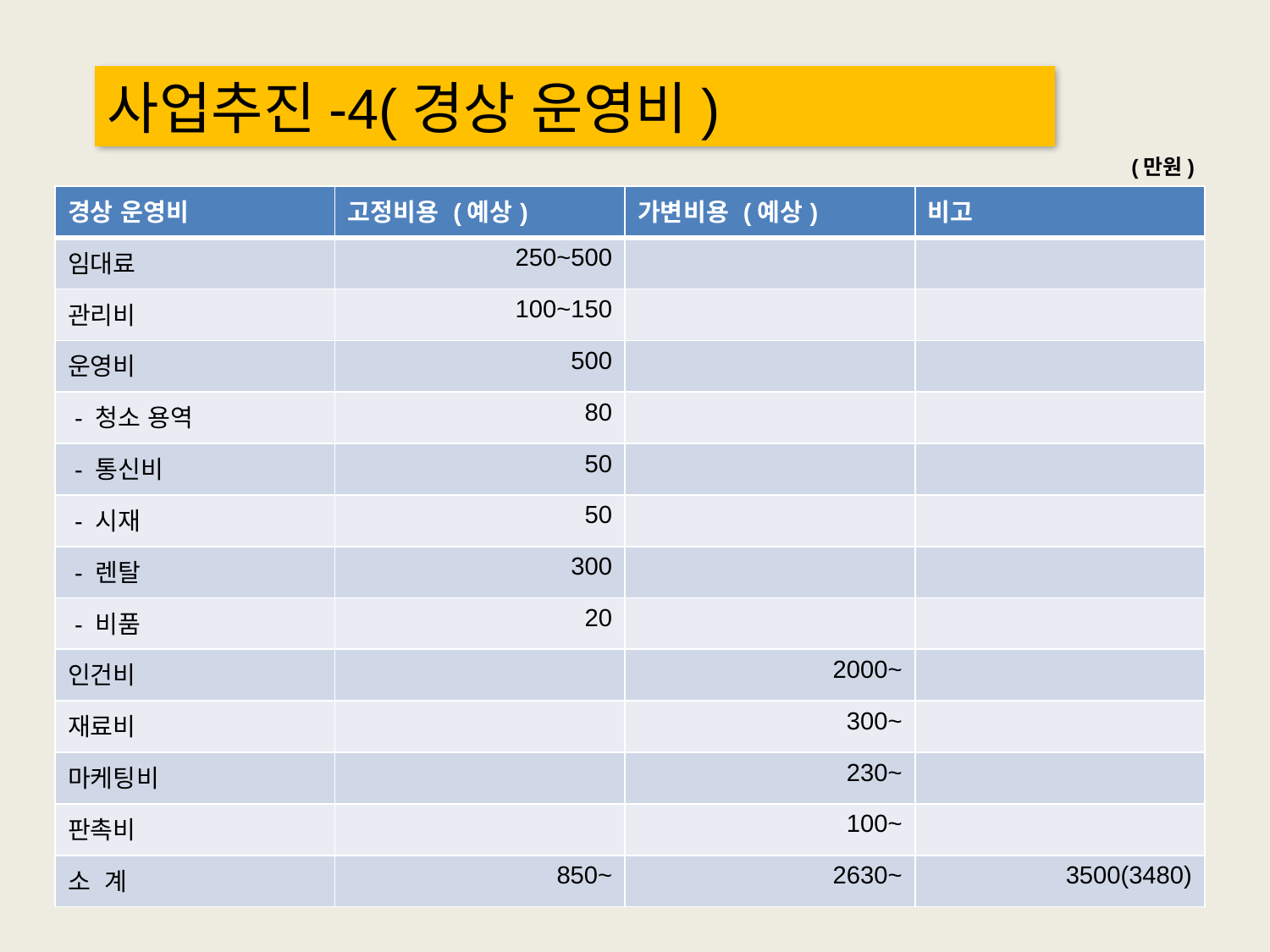

사업추진-4(경상 운영비)
(만원)
| 경상 운영비 | 고정비용 (예상) | 가변비용 (예상) | 비고 |
| --- | --- | --- | --- |
| 임대료 | 250~500 |  |  |
| 관리비 | 100~150 |  |  |
| 운영비 | 500 |  |  |
| - 청소 용역 | 80 |  |  |
| - 통신비 | 50 |  |  |
| - 시재 | 50 |  |  |
| - 렌탈 | 300 |  |  |
| - 비품 | 20 |  |  |
| 인건비 |  | 2000~ |  |
| 재료비 |  | 300~ |  |
| 마케팅비 |  | 230~ |  |
| 판촉비 |  | 100~ |  |
| 소 계 | 850~ | 2630~ | 3500(3480) |